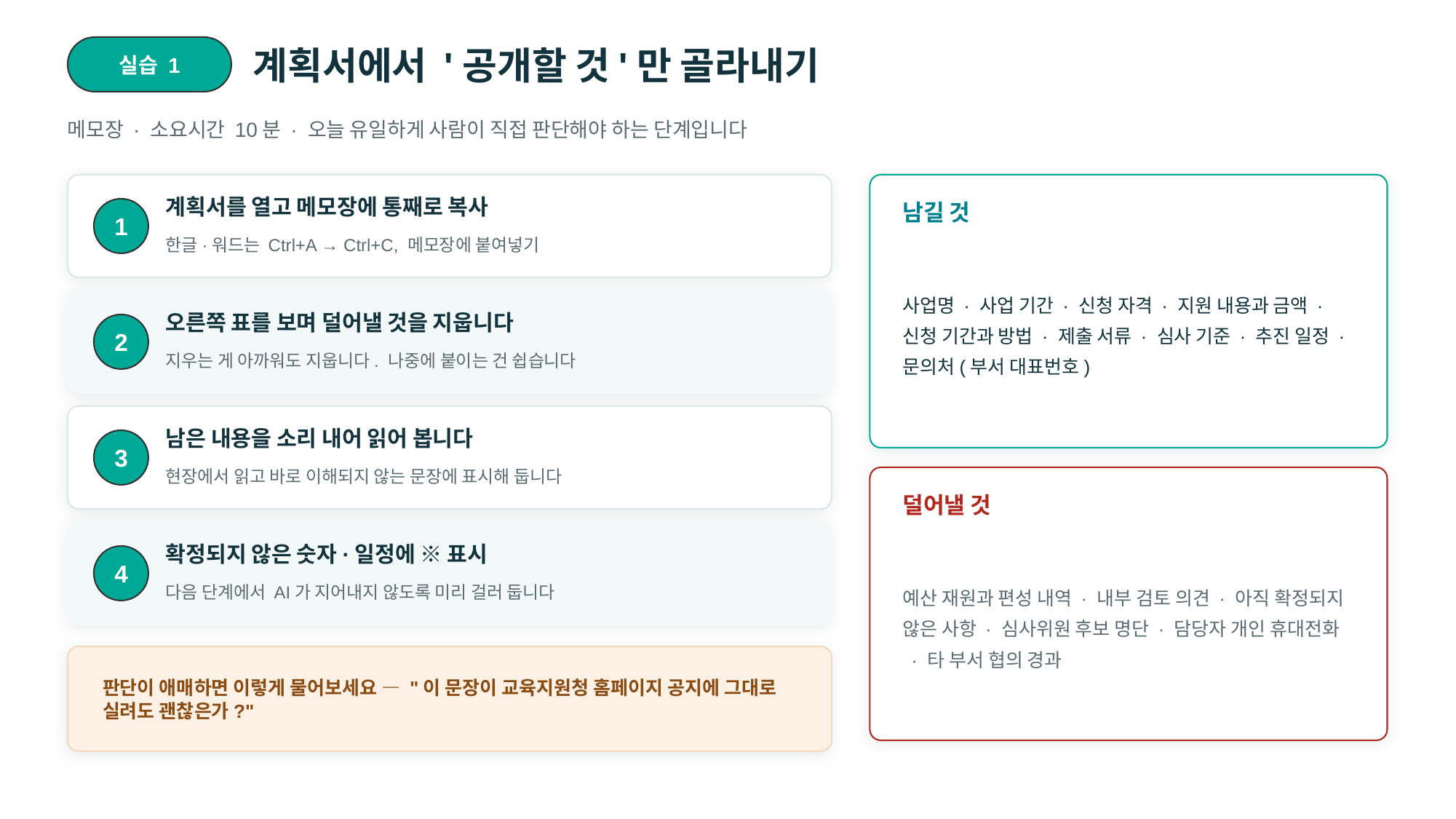

실습 1
계획서에서 '공개할 것'만 골라내기
메모장 · 소요시간 10분 · 오늘 유일하게 사람이 직접 판단해야 하는 단계입니다

계획서를 열고 메모장에 통째로 복사
남길 것

1
한글·워드는 Ctrl+A → Ctrl+C, 메모장에 붙여넣기
사업명 · 사업 기간 · 신청 자격 · 지원 내용과 금액 · 신청 기간과 방법 · 제출 서류 · 심사 기준 · 추진 일정 · 문의처(부서 대표번호)

오른쪽 표를 보며 덜어낼 것을 지웁니다

2
지우는 게 아까워도 지웁니다. 나중에 붙이는 건 쉽습니다

남은 내용을 소리 내어 읽어 봅니다

3
현장에서 읽고 바로 이해되지 않는 문장에 표시해 둡니다

덜어낼 것

예산 재원과 편성 내역 · 내부 검토 의견 · 아직 확정되지 않은 사항 · 심사위원 후보 명단 · 담당자 개인 휴대전화 · 타 부서 협의 경과
확정되지 않은 숫자·일정에 ※ 표시

4
다음 단계에서 AI가 지어내지 않도록 미리 걸러 둡니다

판단이 애매하면 이렇게 물어보세요 — "이 문장이 교육지원청 홈페이지 공지에 그대로 실려도 괜찮은가?"